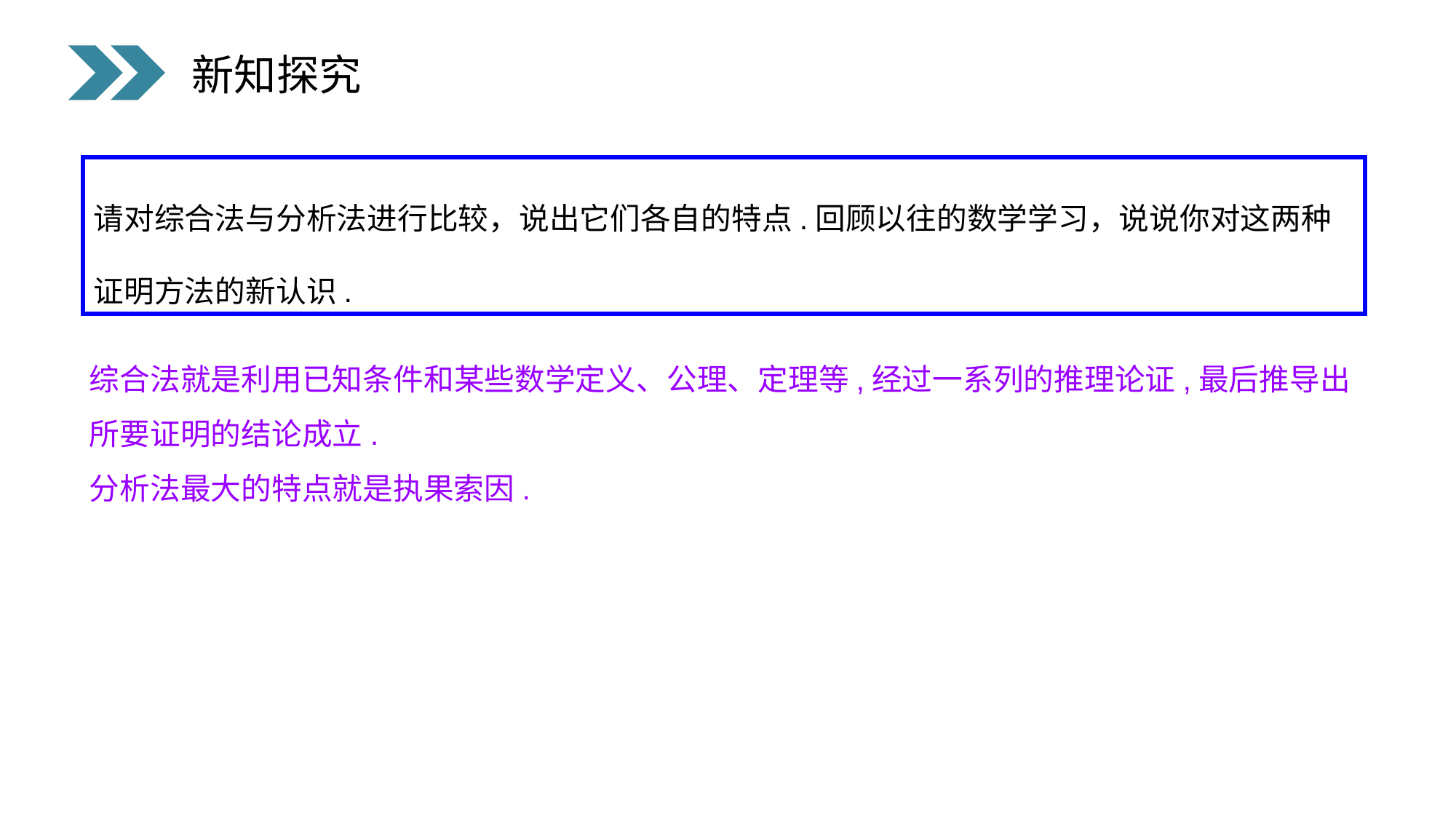

新知探究
请对综合法与分析法进行比较，说出它们各自的特点.回顾以往的数学学习，说说你对这两种证明方法的新认识.
综合法就是利用已知条件和某些数学定义、公理、定理等,经过一系列的推理论证,最后推导出所要证明的结论成立.
分析法最大的特点就是执果索因.